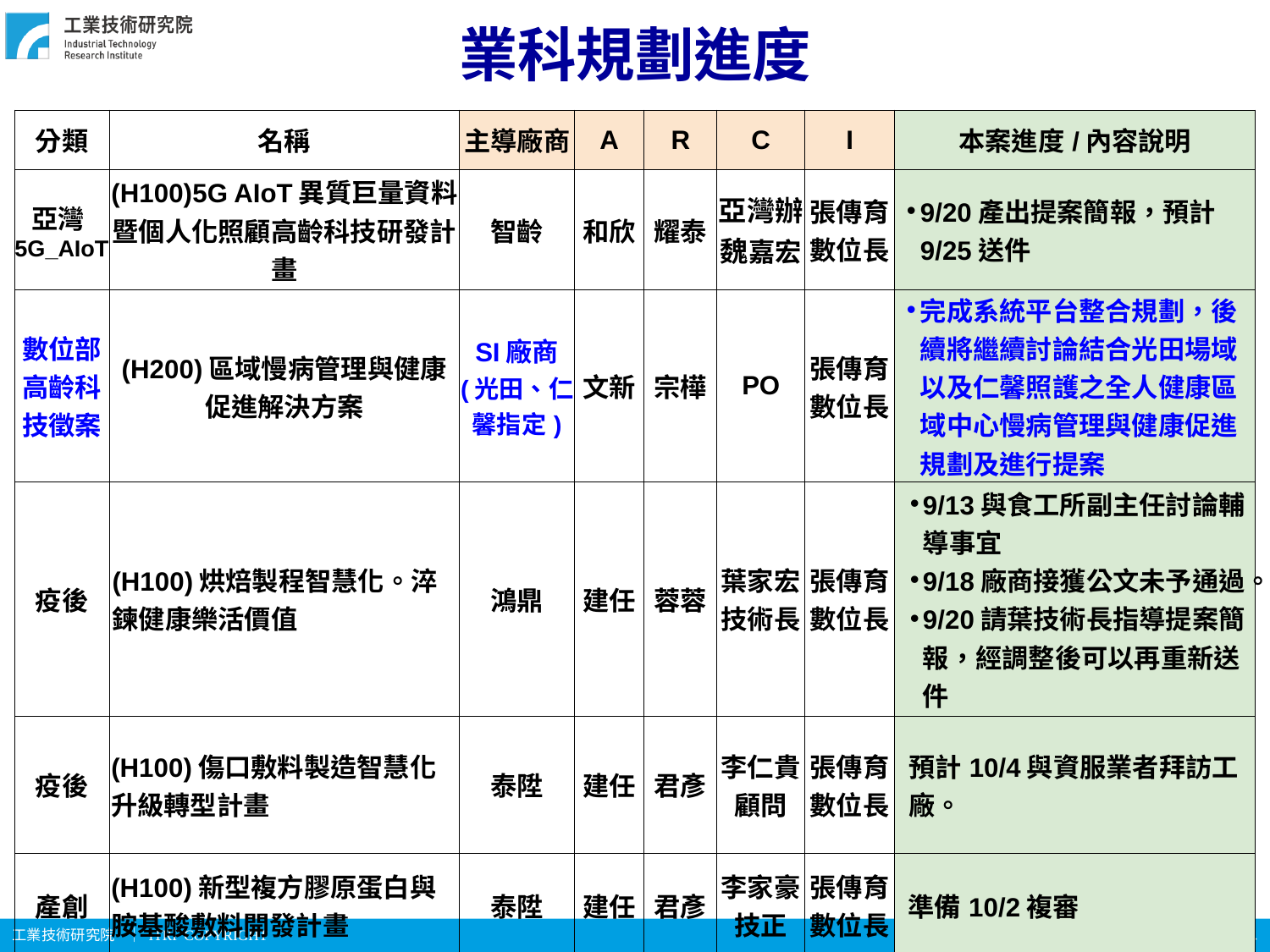

# 業科規劃進度
| 分類 | 名稱 | 主導廠商 | A | R | C | I | 本案進度/內容說明 |
| --- | --- | --- | --- | --- | --- | --- | --- |
| 亞灣5G\_AIoT | (H100)5G AIoT異質巨量資料暨個人化照顧高齡科技研發計畫 | 智齡 | 和欣 | 耀泰 | 亞灣辦魏嘉宏 | 張傳育數位長 | 9/20產出提案簡報，預計9/25送件 |
| 數位部高齡科技徵案 | (H200)區域慢病管理與健康​促進解決方案​ | SI廠商 (光田、仁馨指定)​ | 文新 | 宗樺 | PO | 張傳育數位長 | 完成系統平台整合規劃，後續將繼續討論結合光田場域以及仁馨照護之全人健康區域中心慢病管理與健康促進規劃及進行提案 |
| 疫後 | (H100)烘焙製程智慧化。淬鍊健康樂活價值 | 鴻鼎 | 建任 | 蓉蓉 | 葉家宏 技術長 | 張傳育數位長 | 9/13與食工所副主任討論輔導事宜 9/18廠商接獲公文未予通過。 9/20請葉技術長指導提案簡報，經調整後可以再重新送件 |
| 疫後 | (H100)傷口敷料製造智慧化升級轉型計畫 | 泰陞 | 建任 | 君彥 | 李仁貴顧問 | 張傳育數位長 | 預計10/4與資服業者拜訪工廠。 |
| 產創 | (H100)新型複方膠原蛋白與胺基酸敷料開發計畫 | 泰陞 | 建任 | 君彥 | 李家豪技正 | 張傳育數位長 | 準備10/2複審 |